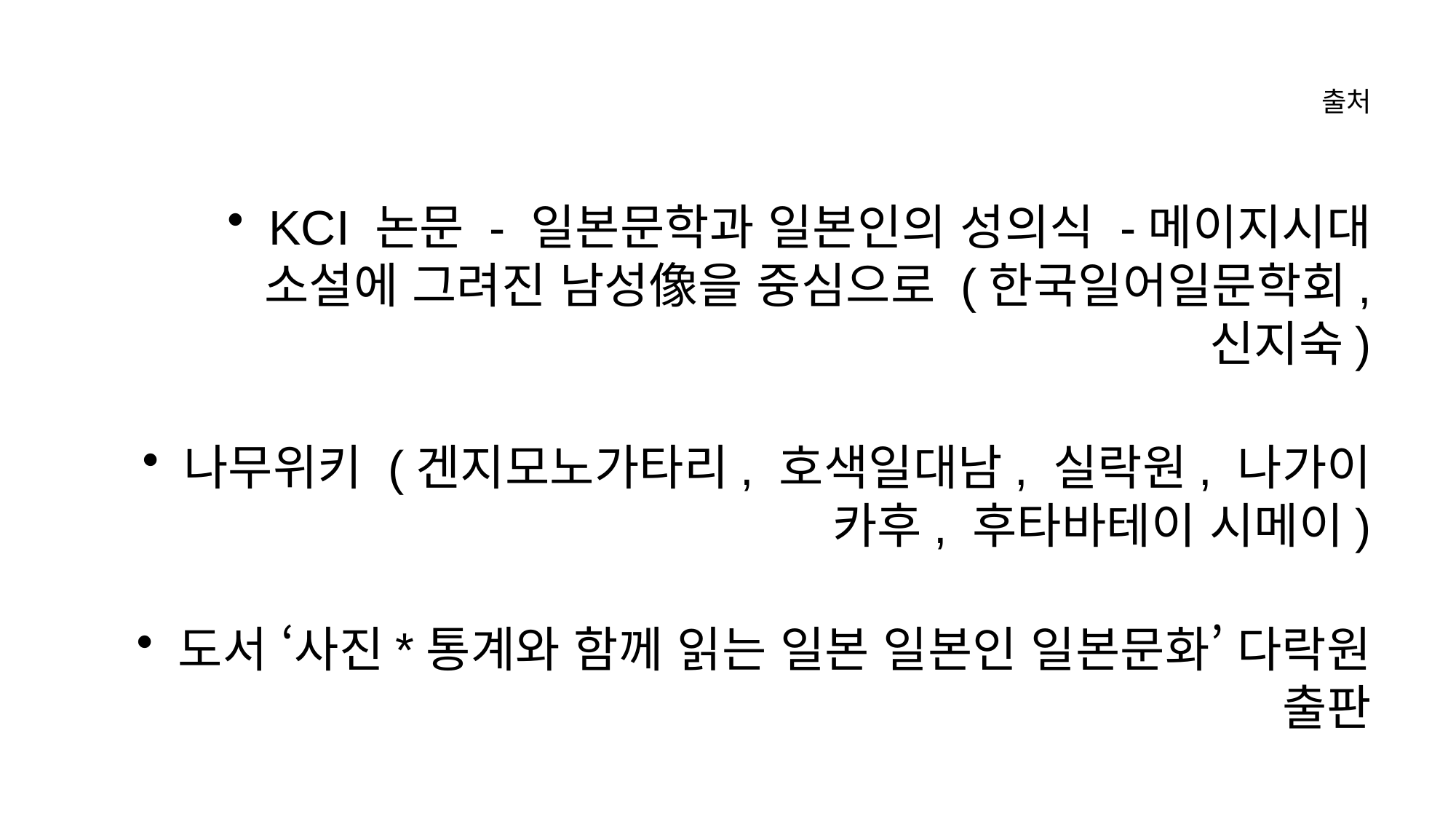

출처
KCI 논문 - 일본문학과 일본인의 성의식 -메이지시대 소설에 그려진 남성像을 중심으로 (한국일어일문학회, 신지숙)

나무위키 (겐지모노가타리, 호색일대남, 실락원, 나가이 카후, 후타바테이 시메이)

도서 ‘사진*통계와 함께 읽는 일본 일본인 일본문화’ 다락원 출판